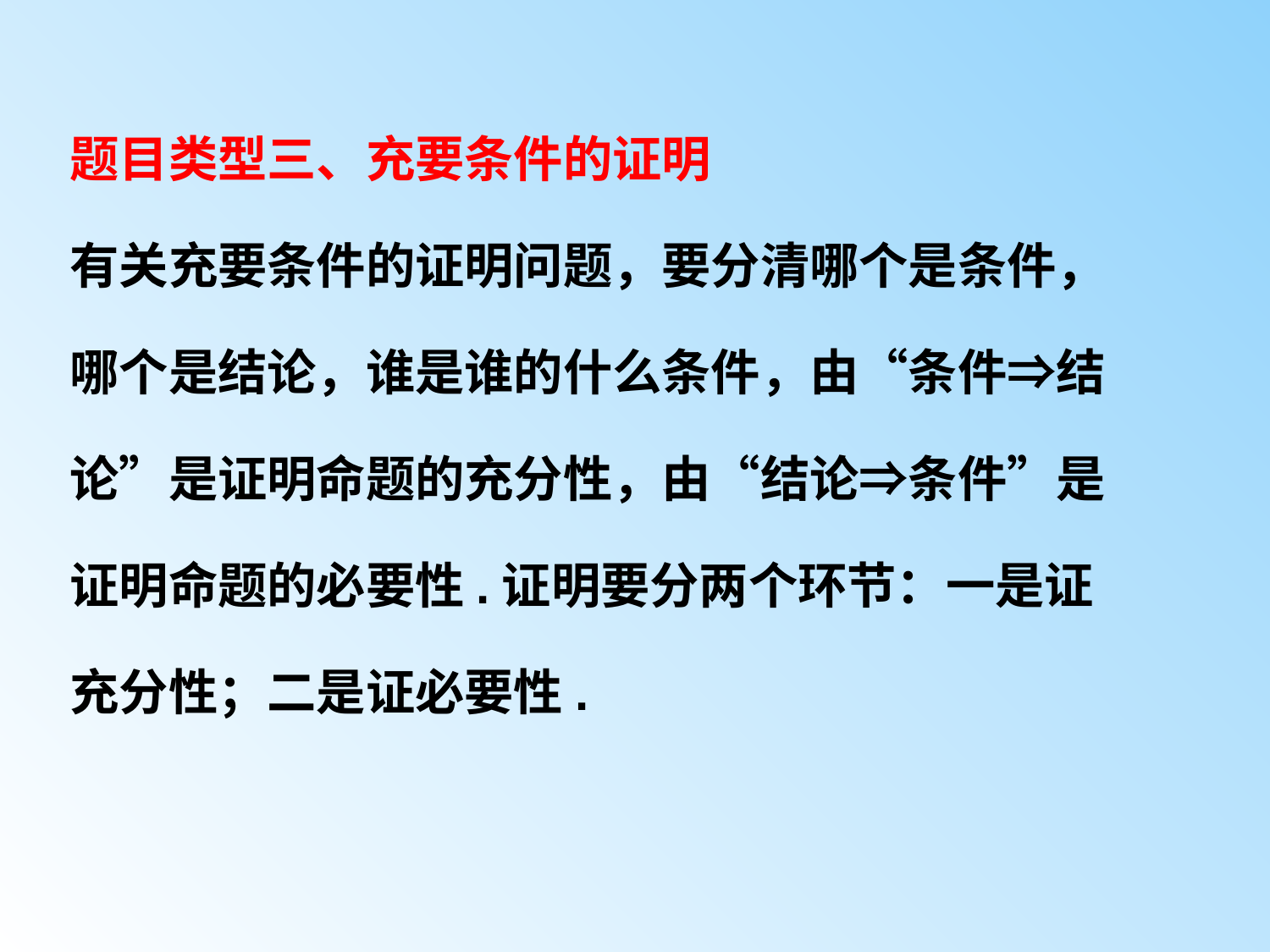

题目类型三、充要条件的证明
有关充要条件的证明问题，要分清哪个是条件，哪个是结论，谁是谁的什么条件，由“条件⇒结论”是证明命题的充分性，由“结论⇒条件”是证明命题的必要性.证明要分两个环节：一是证充分性；二是证必要性.